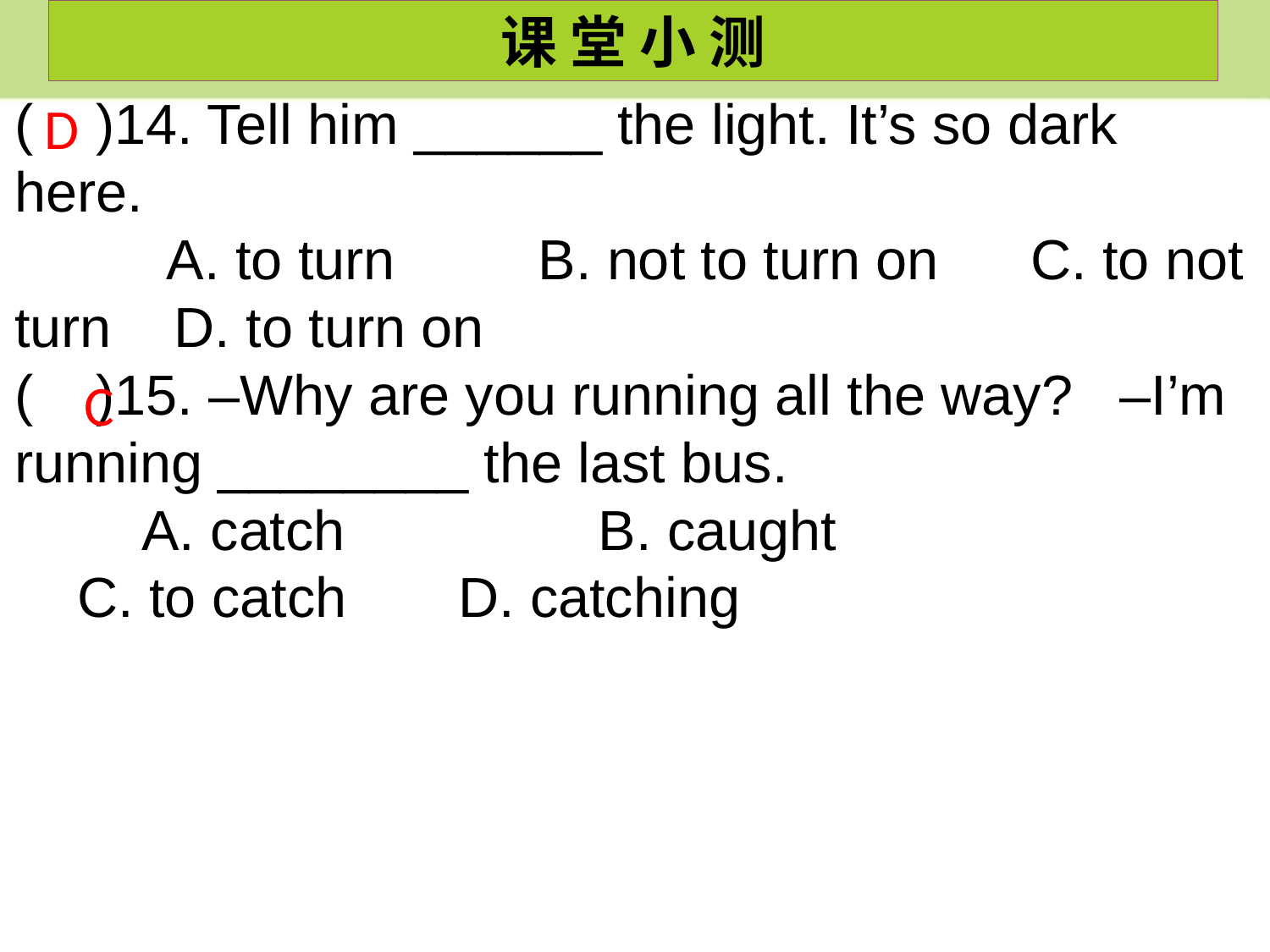

课 堂 小 测
(    )14. Tell him ______ the light. It’s so dark here.
　　  A. to turn      	 B. not to turn on   	C. to not turn    D. to turn on
(    )15. –Why are you running all the way?   –I’m running ________ the last bus.
	A. catch	             B. caught
    C. to catch	    D. catching
D
C